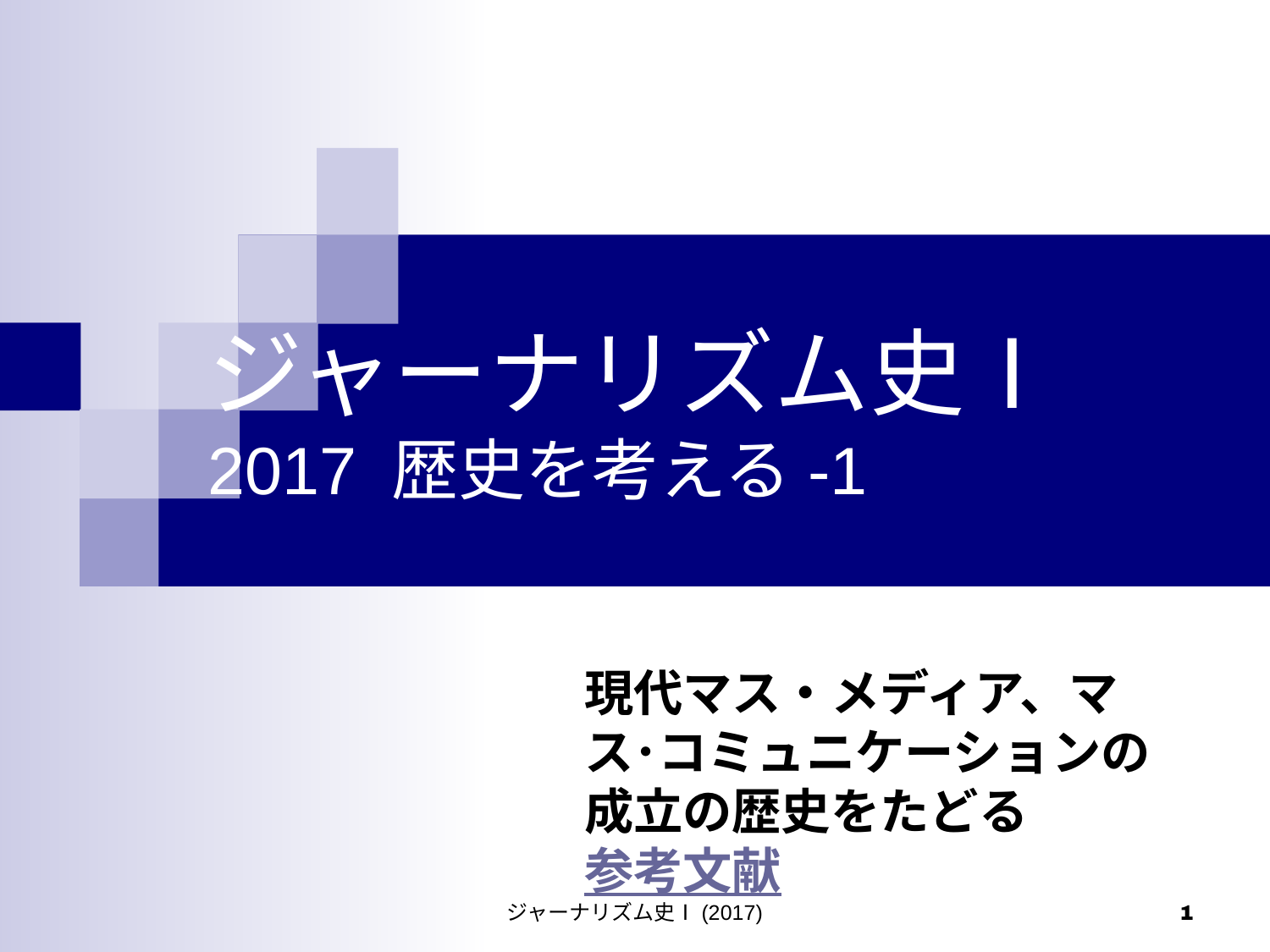

# ジャーナリズム史Ⅰ 2017 歴史を考える-1
現代マス・メディア、マス･コミュニケーションの成立の歴史をたどる  参考文献
ジャーナリズム史Ⅰ(2017)
1